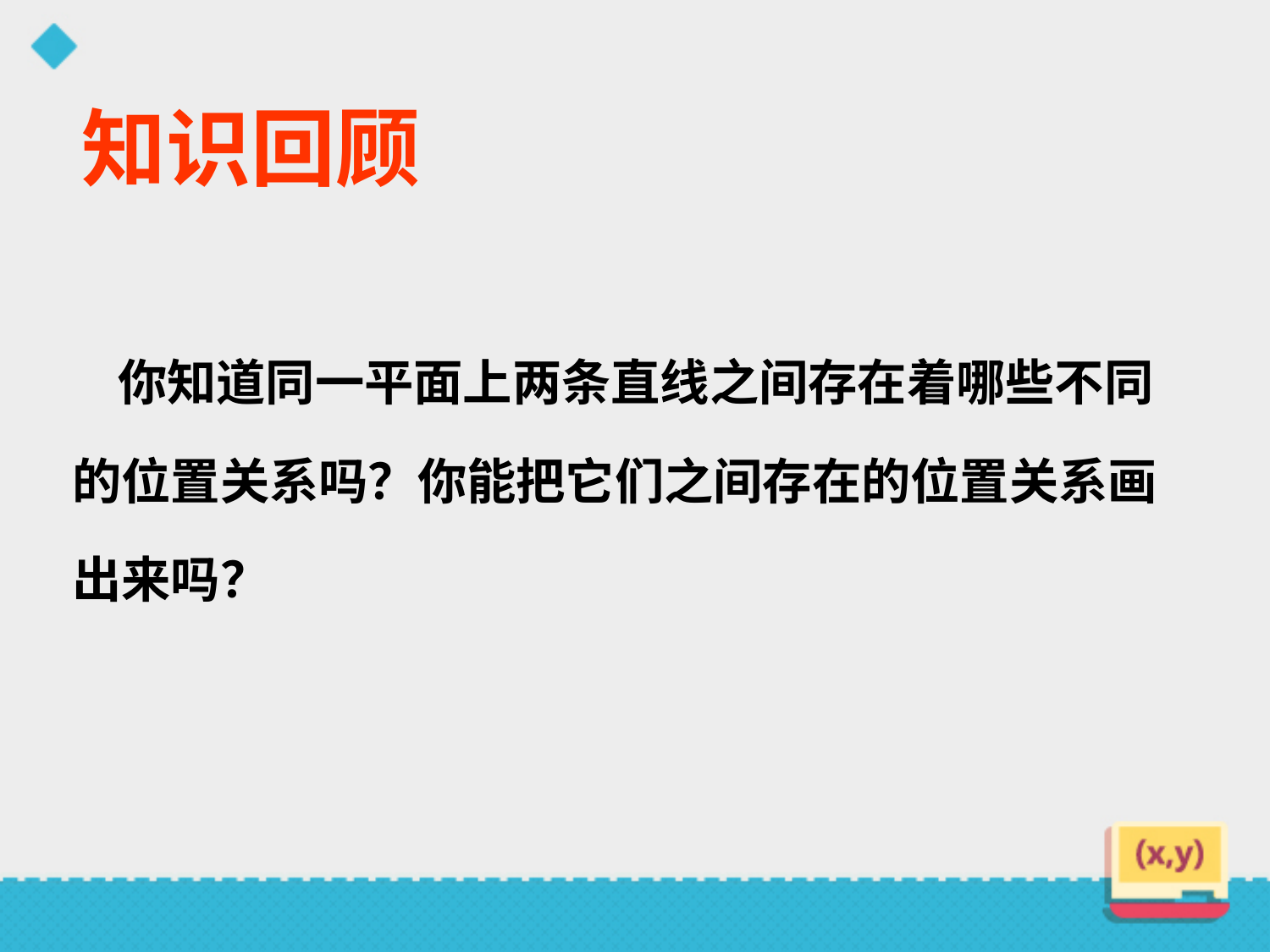

知识回顾

   你知道同一平面上两条直线之间存在着哪些不同
的位置关系吗？你能把它们之间存在的位置关系画
出来吗？